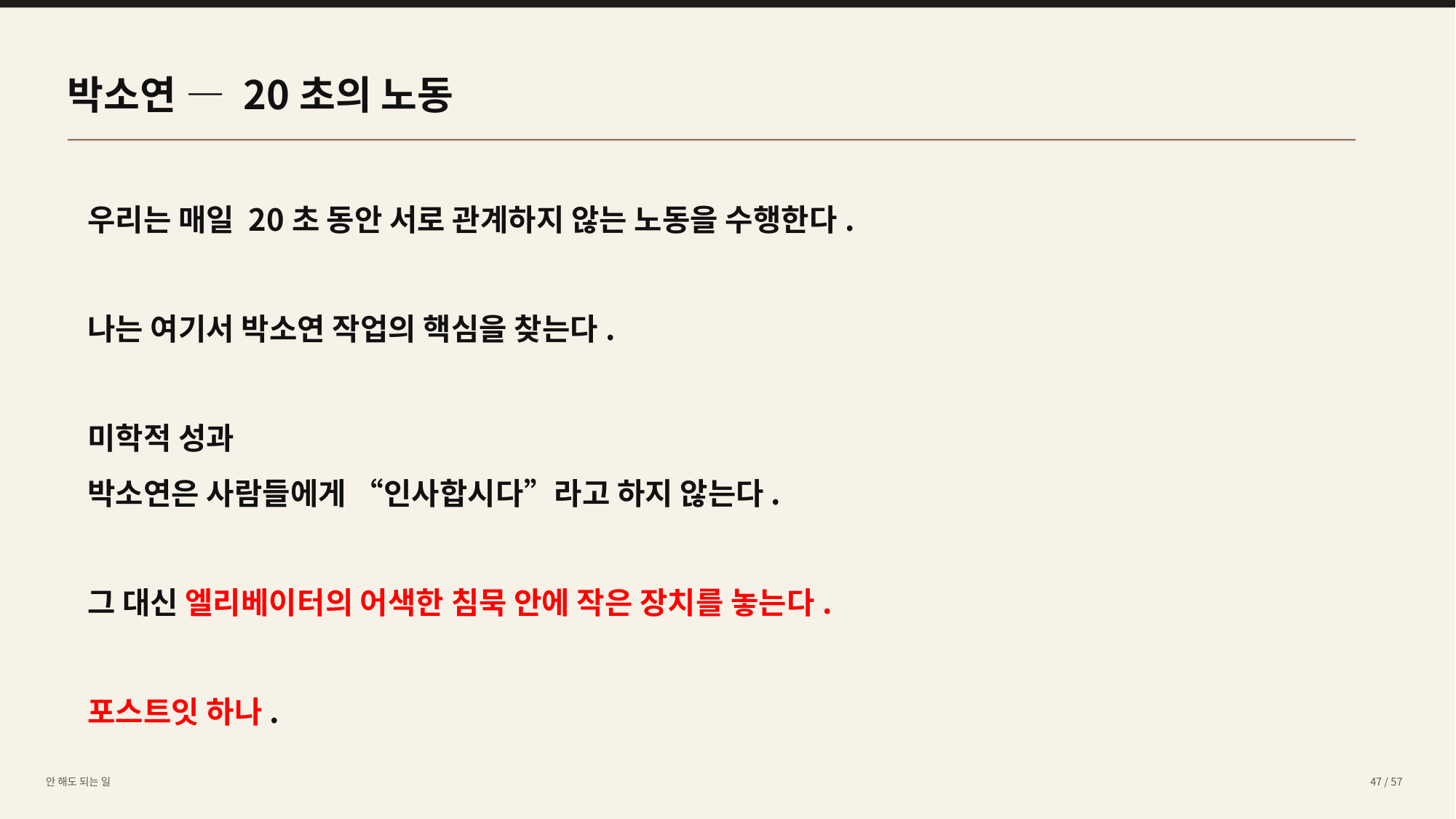

박소연 — 20초의 노동

우리는 매일 20초 동안 서로 관계하지 않는 노동을 수행한다.

나는 여기서 박소연 작업의 핵심을 찾는다.

미학적 성과
박소연은 사람들에게 “인사합시다”라고 하지 않는다.

그 대신 엘리베이터의 어색한 침묵 안에 작은 장치를 놓는다.

포스트잇 하나.
안 해도 되는 일
47 / 57